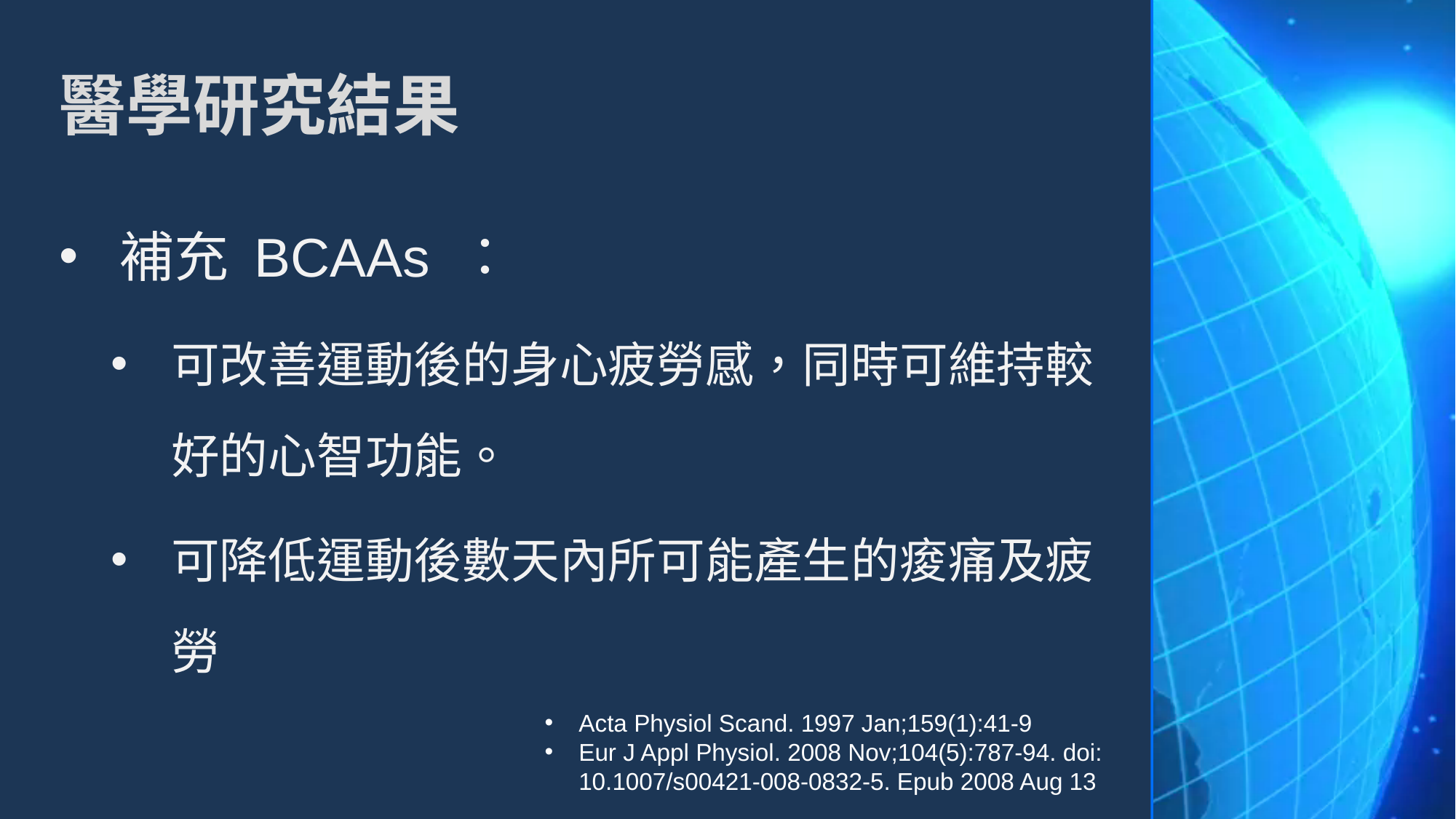

# 醫學研究結果
補充 BCAAs ：
可改善運動後的身心疲勞感，同時可維持較好的心智功能。
可降低運動後數天內所可能產生的痠痛及疲勞
Acta Physiol Scand. 1997 Jan;159(1):41-9
Eur J Appl Physiol. 2008 Nov;104(5):787-94. doi: 10.1007/s00421-008-0832-5. Epub 2008 Aug 13